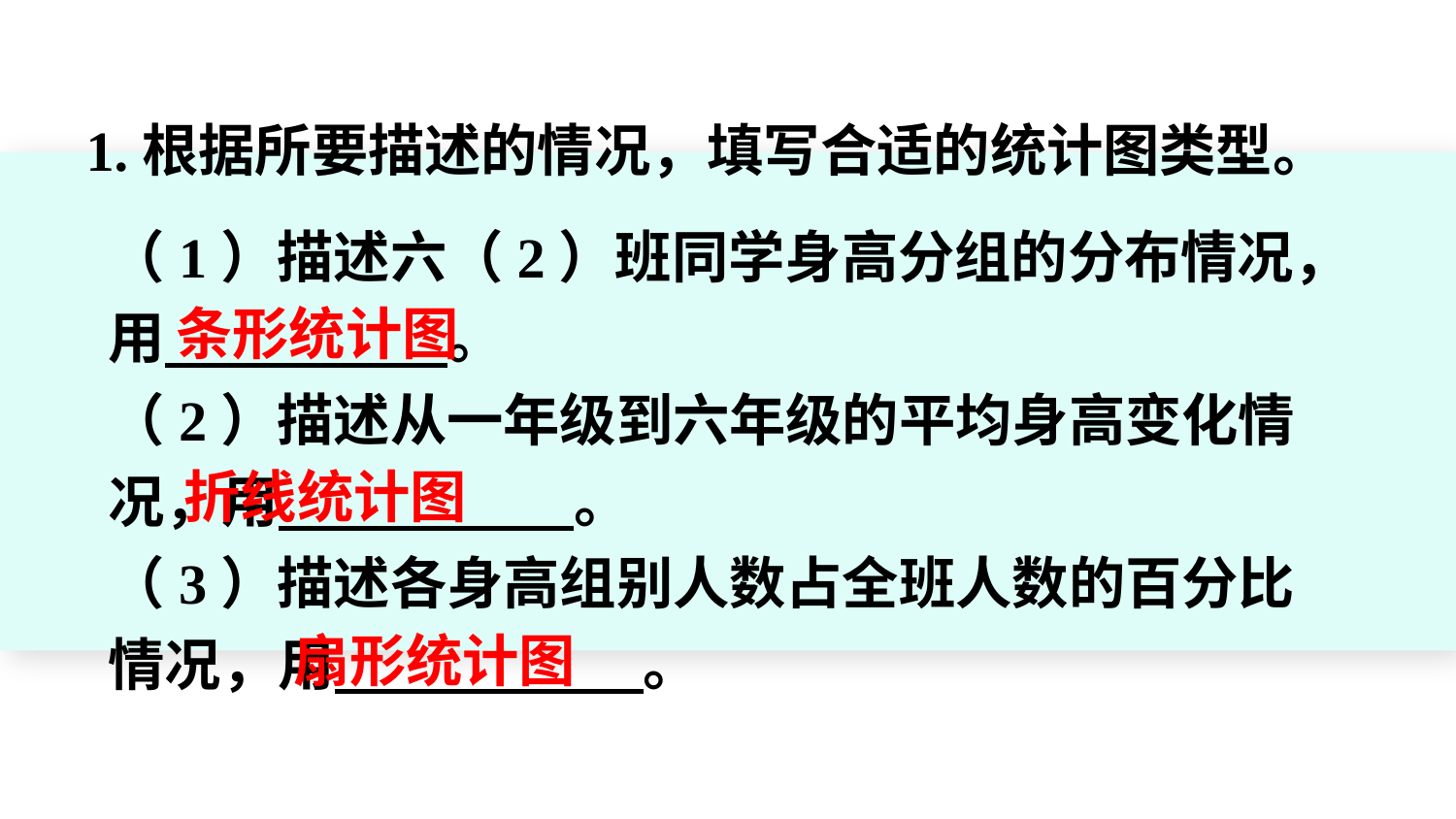

1.根据所要描述的情况，填写合适的统计图类型。
（1）描述六（2）班同学身高分组的分布情况，用                      。
（2）描述从一年级到六年级的平均身高变化情况，用                       。
（3）描述各身高组别人数占全班人数的百分比情况，用                        。
条形统计图
折线统计图
www.youyi100.com
扇形统计图